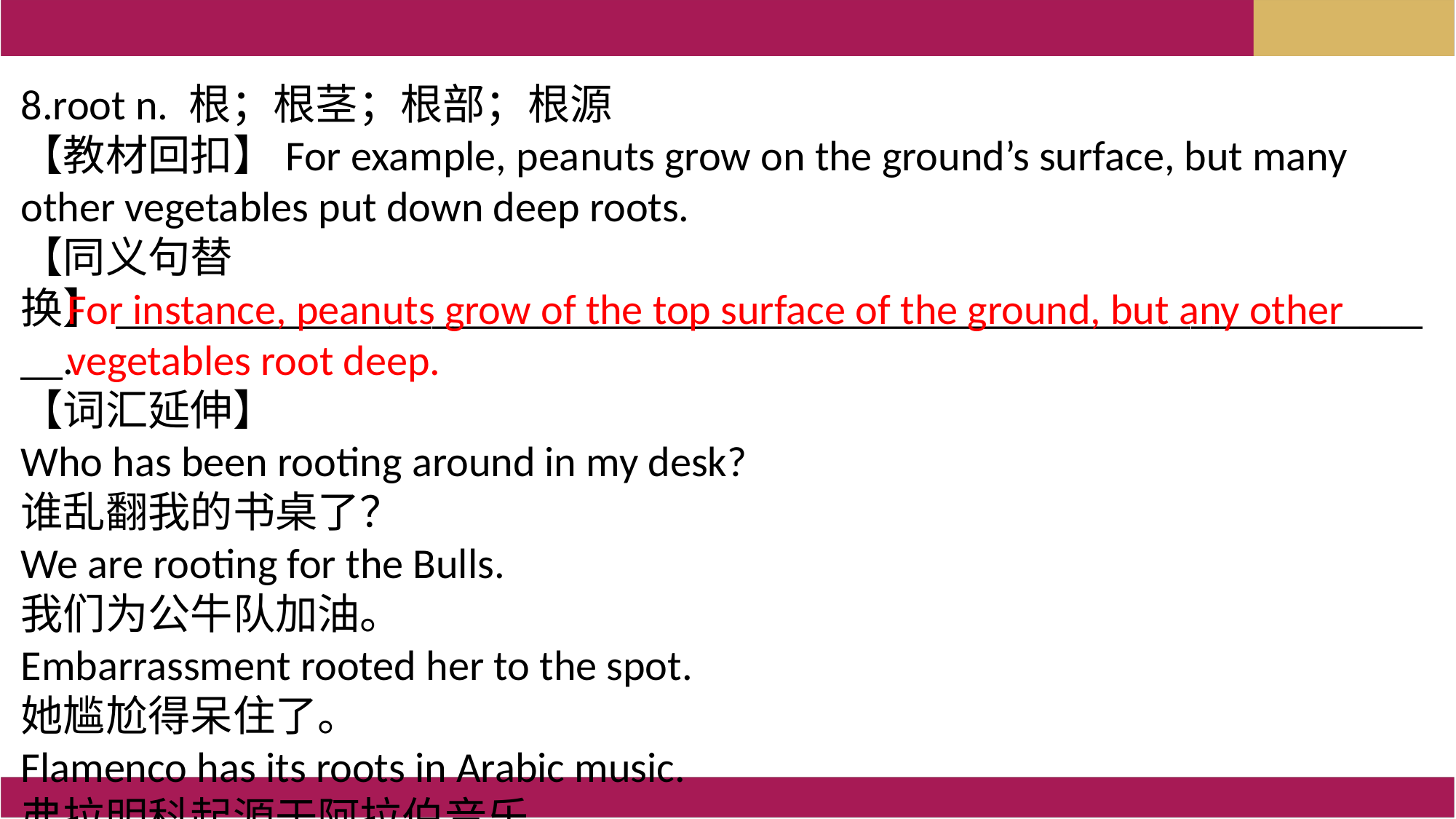

8.root n. 根；根茎；根部；根源
【教材回扣】For example, peanuts grow on the ground’s surface, but many other vegetables put down deep roots.
【同义句替换】________________________________________________________________.
【词汇延伸】
Who has been rooting around in my desk?
谁乱翻我的书桌了？
We are rooting for the Bulls.
我们为公牛队加油。
Embarrassment rooted her to the spot.
她尴尬得呆住了。
Flamenco has its roots in Arabic music.
弗拉明科起源于阿拉伯音乐。
The idea is deeply rooted in the countryside.
这种思想在农村根深蒂固。
For instance, peanuts grow of the top surface of the ground, but any other vegetables root deep.